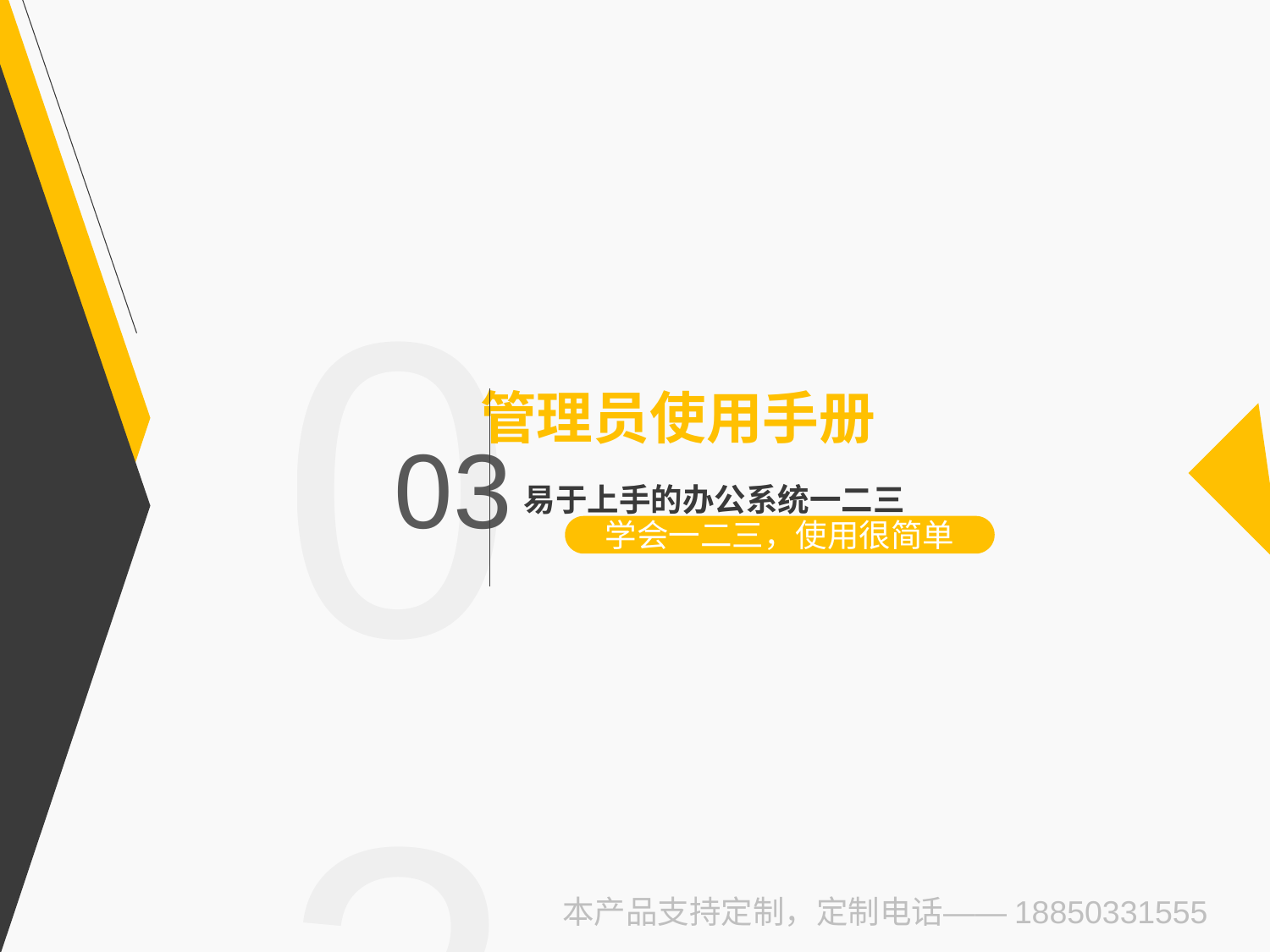

02
管理员使用手册
03

易于上手的办公系统一二三
学会一二三，使用很简单
本产品支持定制，定制电话——18850331555